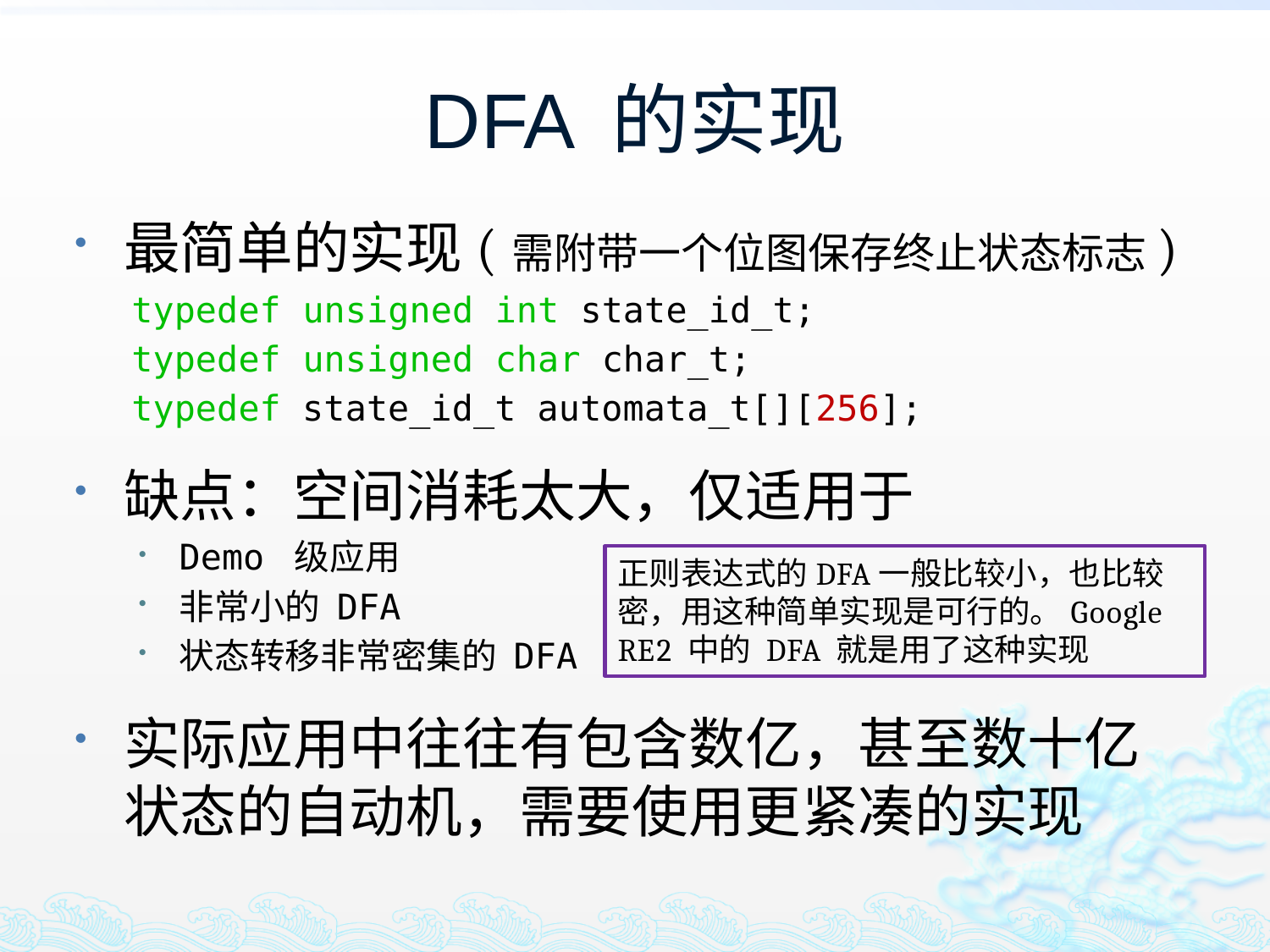

# DFA 的实现
最简单的实现(需附带一个位图保存终止状态标志)
typedef unsigned int state_id_t;
typedef unsigned char char_t;
typedef state_id_t automata_t[][256];
缺点：空间消耗太大，仅适用于
Demo 级应用
非常小的 DFA
状态转移非常密集的 DFA
实际应用中往往有包含数亿，甚至数十亿状态的自动机，需要使用更紧凑的实现
正则表达式的DFA一般比较小，也比较密，用这种简单实现是可行的。Google RE2 中的 DFA 就是用了这种实现